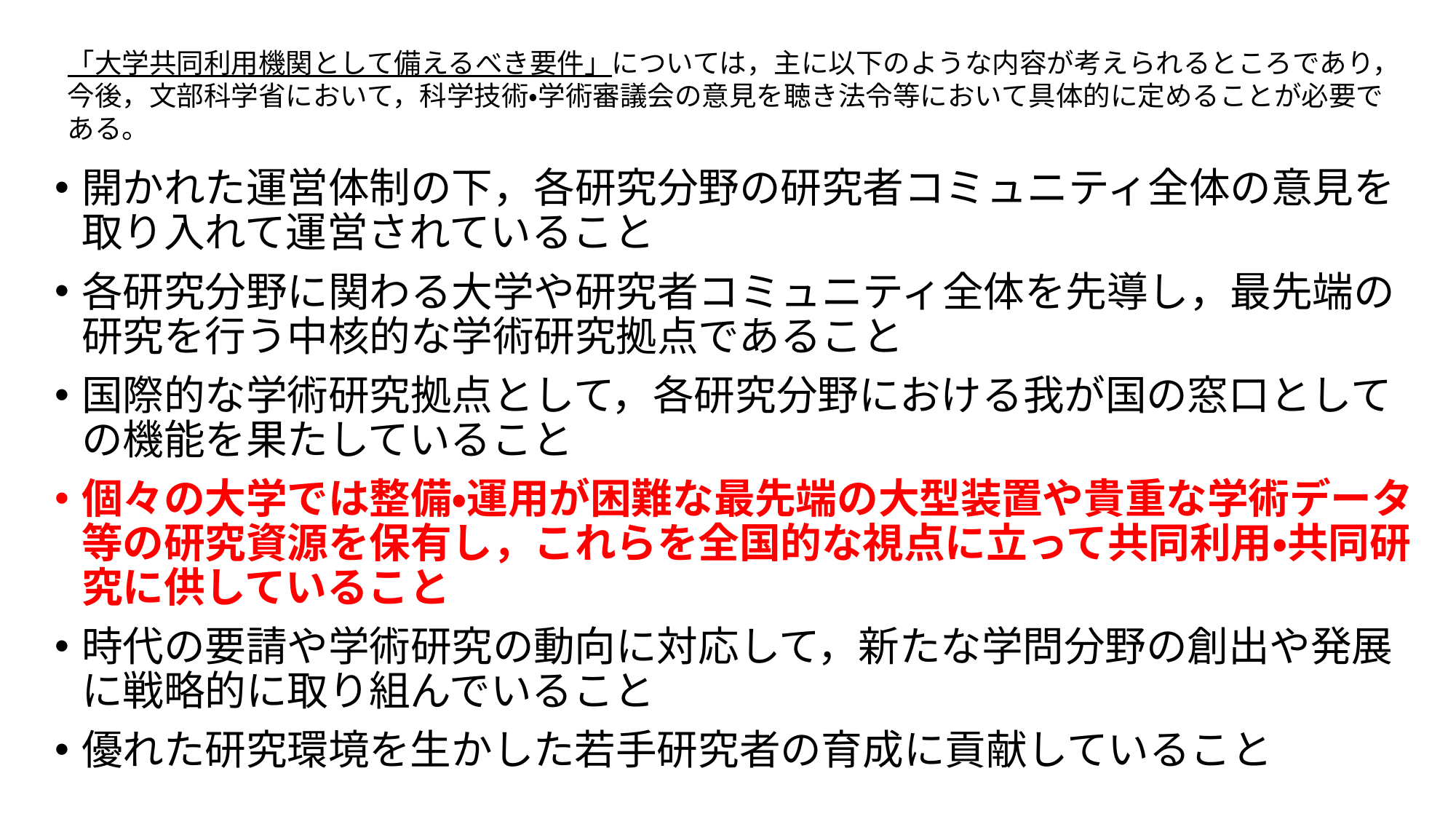

「大学共同利用機関として備えるべき要件」については，主に以下のような内容が考えられるところであり，今後，文部科学省において，科学技術・学術審議会の意見を聴き法令等において具体的に定めることが必要である。
開かれた運営体制の下，各研究分野の研究者コミュニティ全体の意見を取り入れて運営されていること
各研究分野に関わる大学や研究者コミュニティ全体を先導し，最先端の研究を行う中核的な学術研究拠点であること
国際的な学術研究拠点として，各研究分野における我が国の窓口としての機能を果たしていること
個々の大学では整備・運用が困難な最先端の大型装置や貴重な学術データ等の研究資源を保有し，これらを全国的な視点に立って共同利用・共同研究に供していること
時代の要請や学術研究の動向に対応して，新たな学問分野の創出や発展に戦略的に取り組んでいること
優れた研究環境を生かした若手研究者の育成に貢献していること